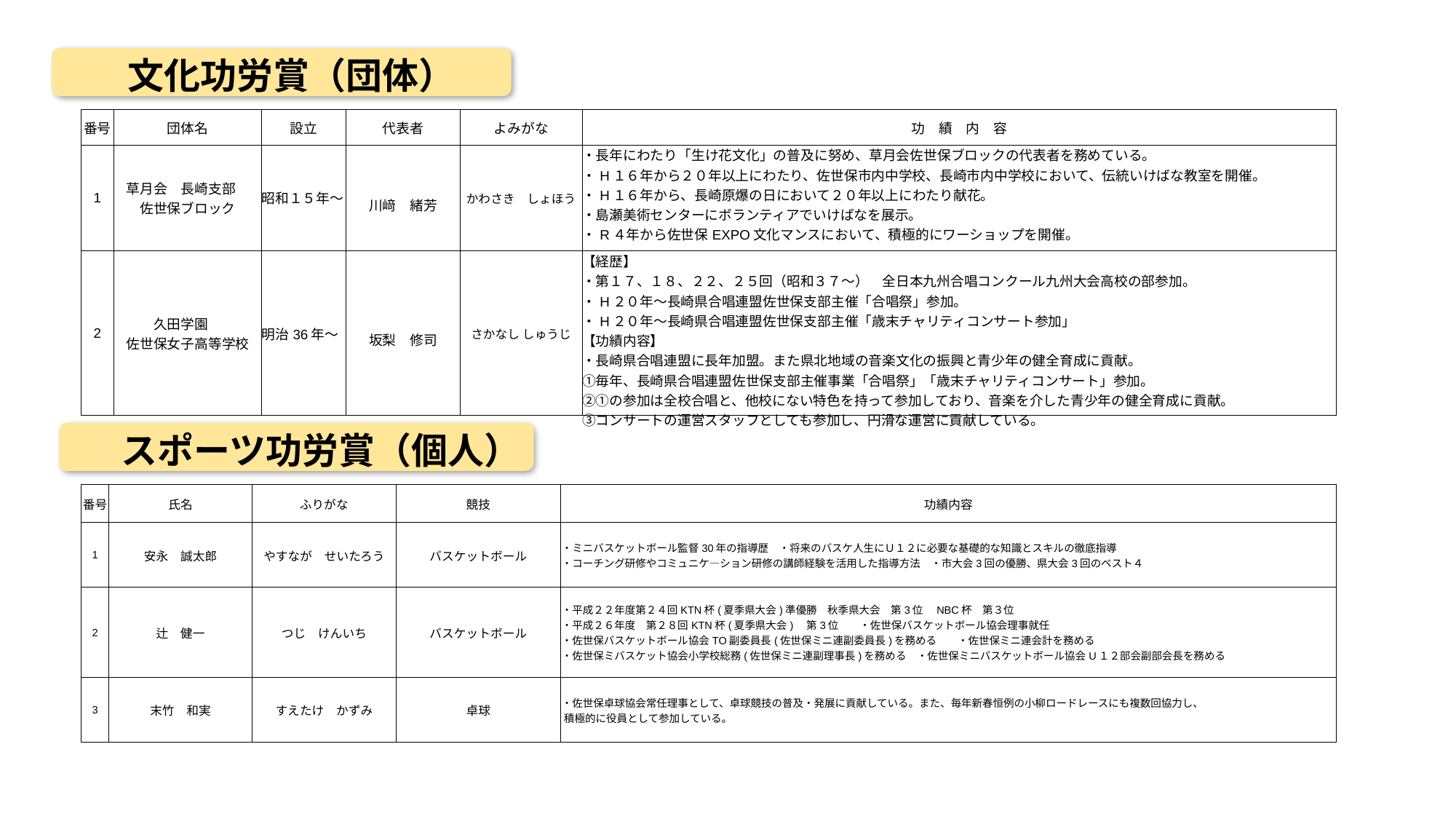

文化功労賞（団体）

| 番号 | 団体名 | 設立 | 代表者 | よみがな | 功　績　内　容 |
| --- | --- | --- | --- | --- | --- |
| 1 | 草月会　長崎支部　 佐世保ブロック | 昭和１５年～ | 川﨑　緒芳 | かわさき　しょほう | ・長年にわたり「生け花文化」の普及に努め、草月会佐世保ブロックの代表者を務めている。 ・H１６年から２０年以上にわたり、佐世保市内中学校、長崎市内中学校において、伝統いけばな教室を開催。 ・H１６年から、長崎原爆の日において２０年以上にわたり献花。 ・島瀬美術センターにボランティアでいけばなを展示。 ・R４年から佐世保EXPO文化マンスにおいて、積極的にワーショップを開催。 |
| 2 | 久田学園　 佐世保女子高等学校 | 明治36年～ | 坂梨　修司 | さかなし しゅうじ | 【経歴】 ・第１７、１８、２２、２５回（昭和３７～）　全日本九州合唱コンクール九州大会高校の部参加。 ・H２０年～長崎県合唱連盟佐世保支部主催「合唱祭」参加。 ・H２０年～長崎県合唱連盟佐世保支部主催「歳末チャリティコンサート参加」 【功績内容】 ・長崎県合唱連盟に長年加盟。また県北地域の音楽文化の振興と青少年の健全育成に貢献。 ①毎年、長崎県合唱連盟佐世保支部主催事業「合唱祭」「歳末チャリティコンサート」参加。 ②①の参加は全校合唱と、他校にない特色を持って参加しており、音楽を介した青少年の健全育成に貢献。 ③コンサートの運営スタッフとしても参加し、円滑な運営に貢献している。 |

スポーツ功労賞（個人）
| 番号 | 氏名 | ふりがな | 競技 | 功績内容 |
| --- | --- | --- | --- | --- |
| 1 | 安永　誠太郎 | やすなが　せいたろう | バスケットボール | ・ミニバスケットボール監督30年の指導歴　・将来のバスケ人生にＵ１２に必要な基礎的な知識とスキルの徹底指導 ・コーチング研修やコミュニケ―ション研修の講師経験を活用した指導方法　・市大会3回の優勝、県大会3回のベスト４ |
| 2 | 辻　健一 | つじ　けんいち | バスケットボール | ・平成２２年度第２４回KTN杯(夏季県大会)準優勝　秋季県大会　第3位　NBC杯　第３位　 ・平成２６年度　第２８回KTN杯(夏季県大会)　第3位　　・佐世保バスケットボール協会理事就任　 ・佐世保バスケットボール協会TO副委員長(佐世保ミニ連副委員長)を務める　　・佐世保ミニ連会計を務める　 ・佐世保ミバスケット協会小学校総務(佐世保ミニ連副理事長)を務める　・佐世保ミニバスケットボール協会U１２部会副部会長を務める |
| 3 | 末竹　和実 | すえたけ　かずみ | 卓球 | ・佐世保卓球協会常任理事として、卓球競技の普及・発展に貢献している。また、毎年新春恒例の小柳ロードレースにも複数回協力し、 積極的に役員として参加している。 |